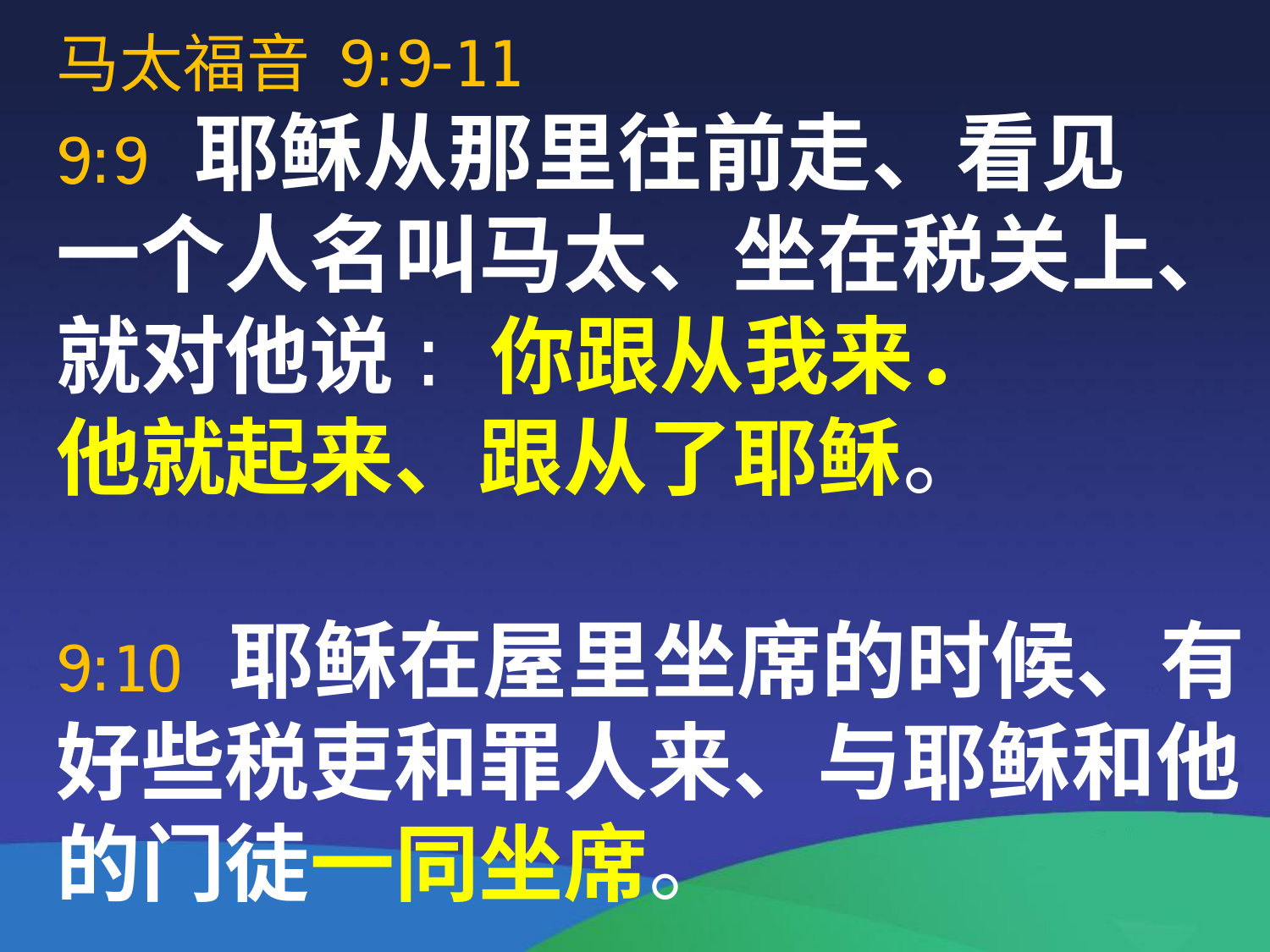

马太福音 9:9-11
9:9 耶稣从那里往前走、看见
一个人名叫马太、坐在税关上、就对他说: 你跟从我来．
他就起来、跟从了耶稣。

9:10 耶稣在屋里坐席的时候、有好些税吏和罪人来、与耶稣和他的门徒一同坐席。